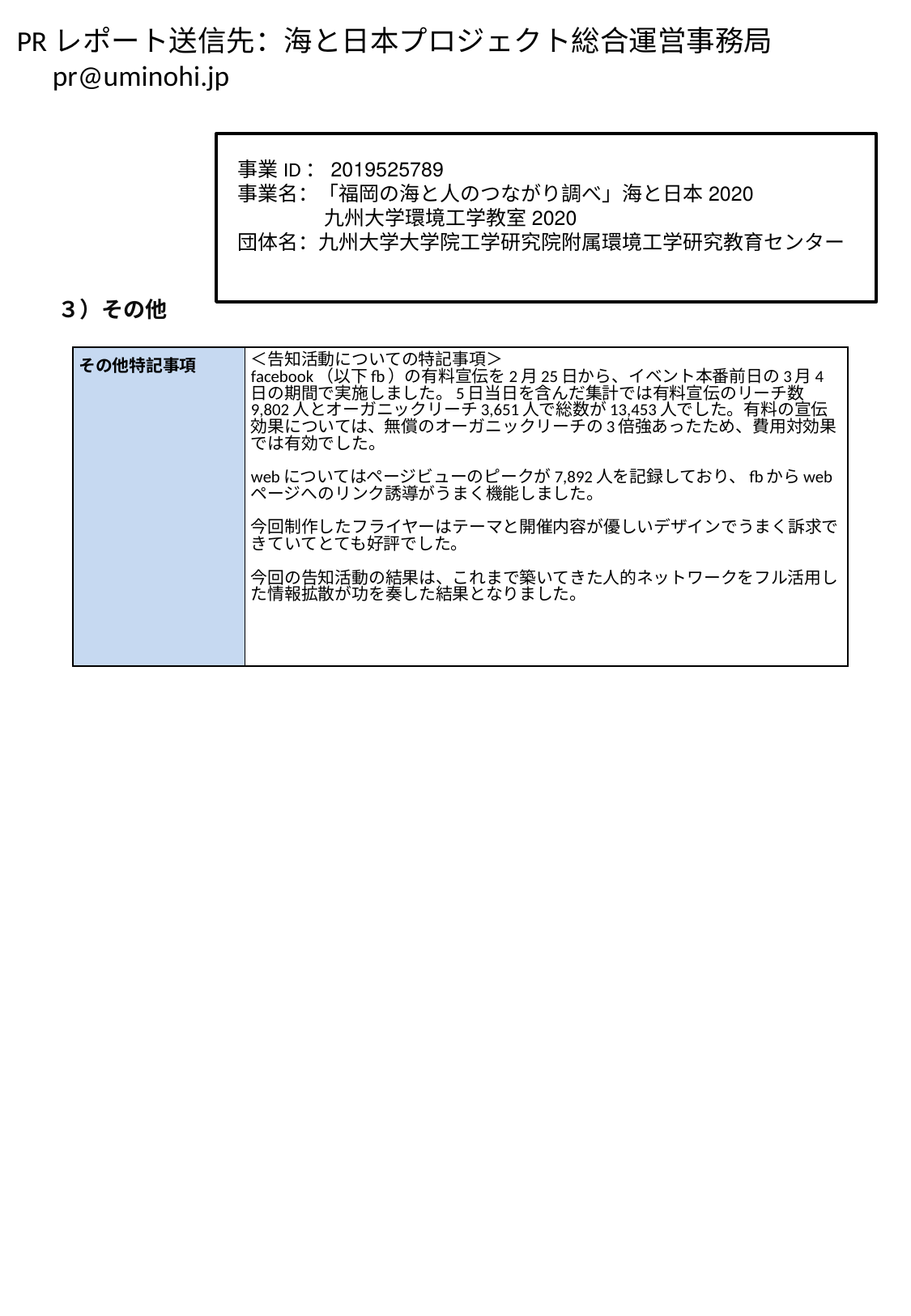

事業ID：2019525789
事業名：「福岡の海と人のつながり調べ」海と日本2020
　 九州大学環境工学教室2020
団体名：九州大学大学院工学研究院附属環境工学研究教育センター
３）その他
| その他特記事項 | ＜告知活動についての特記事項＞ facebook（以下fb）の有料宣伝を2月25日から、イベント本番前日の3月4日の期間で実施しました。5日当日を含んだ集計では有料宣伝のリーチ数9,802人とオーガニックリーチ3,651人で総数が13,453人でした。有料の宣伝効果については、無償のオーガニックリーチの3倍強あったため、費用対効果では有効でした。 webについてはページビューのピークが7,892人を記録しており、fbからwebページへのリンク誘導がうまく機能しました。 今回制作したフライヤーはテーマと開催内容が優しいデザインでうまく訴求できていてとても好評でした。 今回の告知活動の結果は、これまで築いてきた人的ネットワークをフル活用した情報拡散が功を奏した結果となりました。 |
| --- | --- |